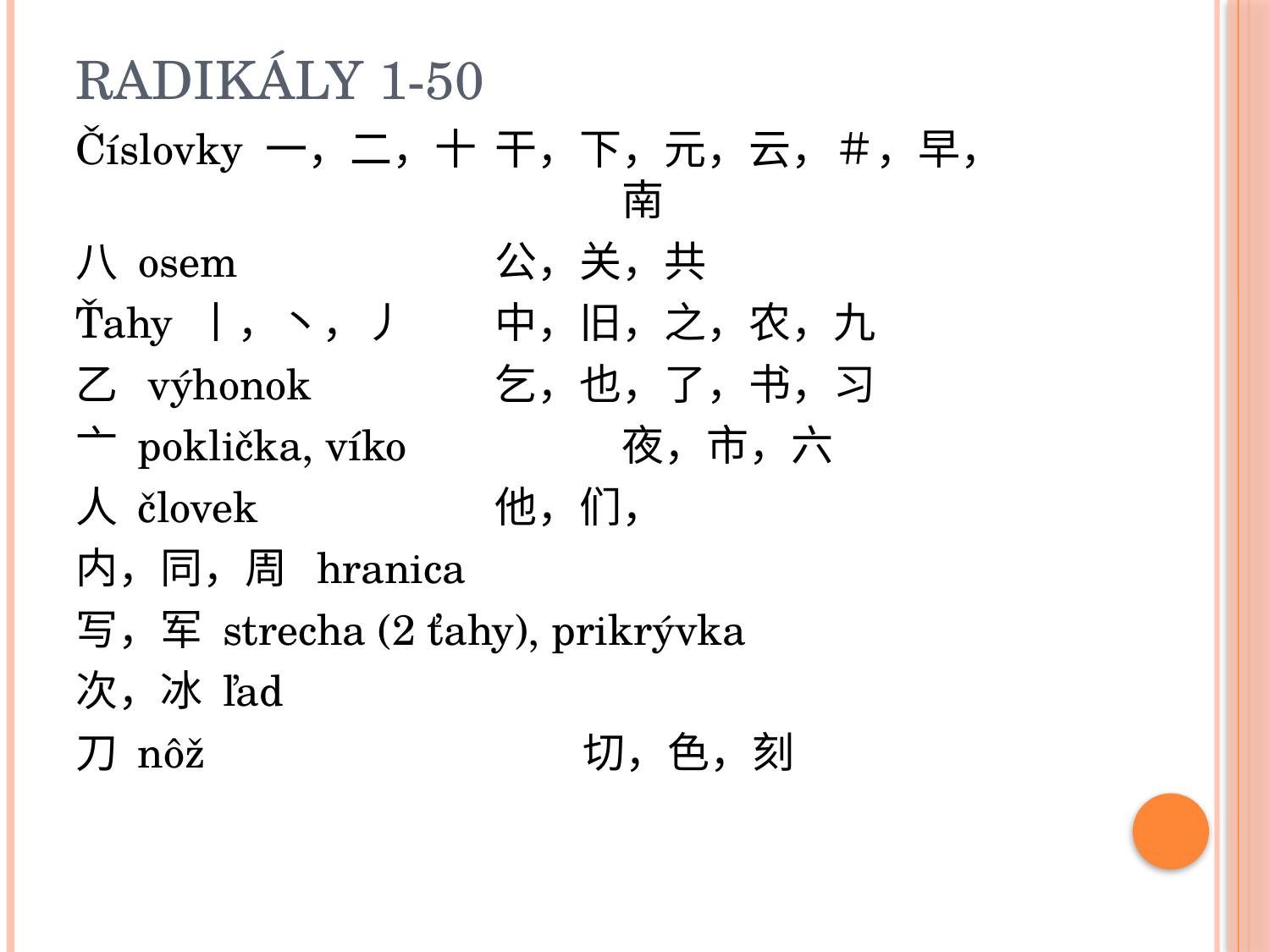

# Radikály 1-50
Číslovky 一，二，十 	干，下，元，云，＃，早，				南
八 osem			公，关，共
Ťahy 丨，丶，丿	中，旧，之，农，九
乙  výhonok		乞，也，了，书，习
亠 poklička, víko		夜，市，六
人 človek		他，们，
内，同，周  hranica
写，军 strecha (2 ťahy), prikrývka
次，冰 ľad
刀 nôž	                            切，色，刻